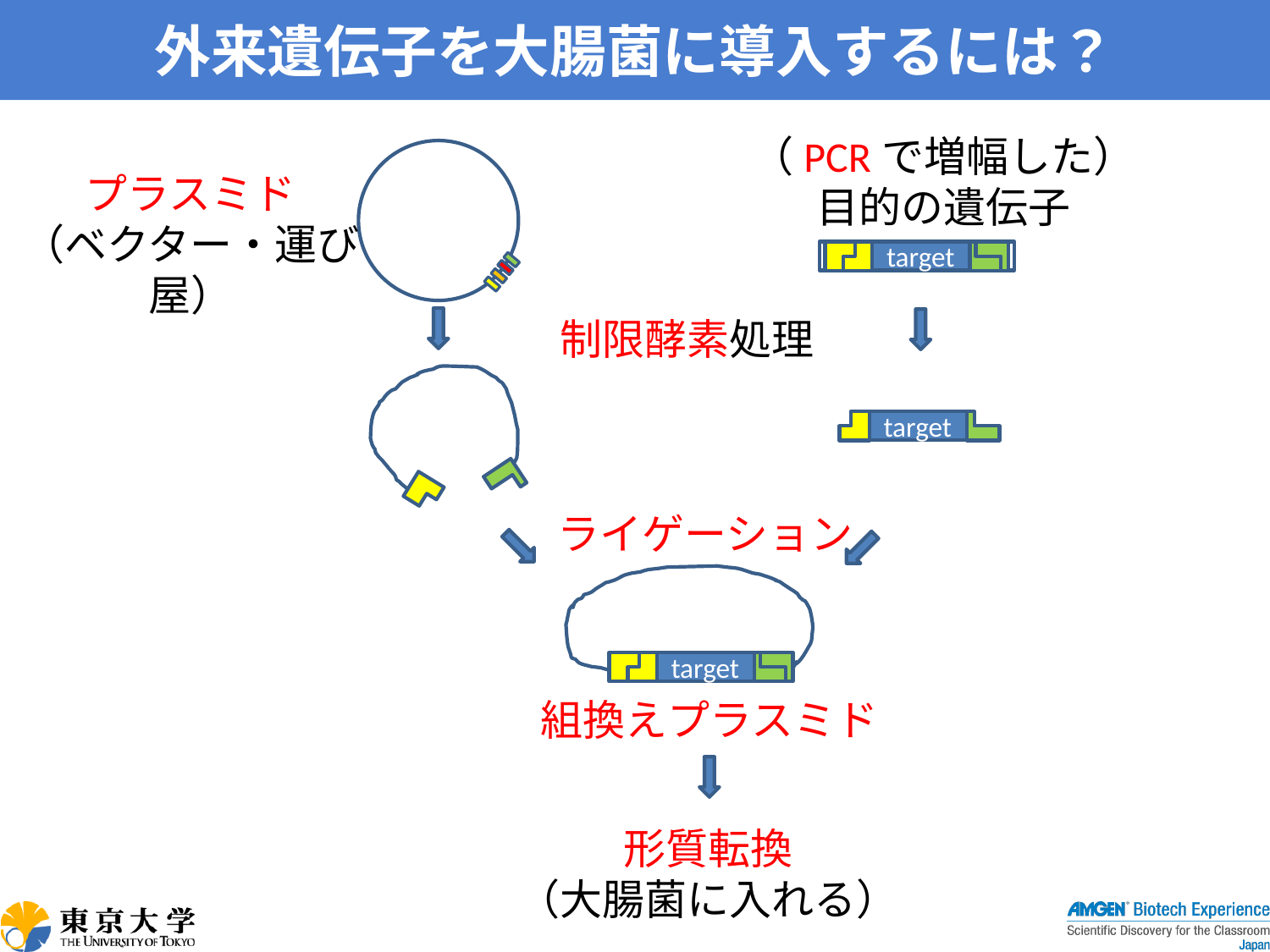

# 外来遺伝子を大腸菌に導入するには？
（PCRで増幅した）
目的の遺伝子

プラスミド
（ベクター・運び屋）

target

制限酵素処理

target

ライゲーション

target

組換えプラスミド

形質転換
（大腸菌に入れる）